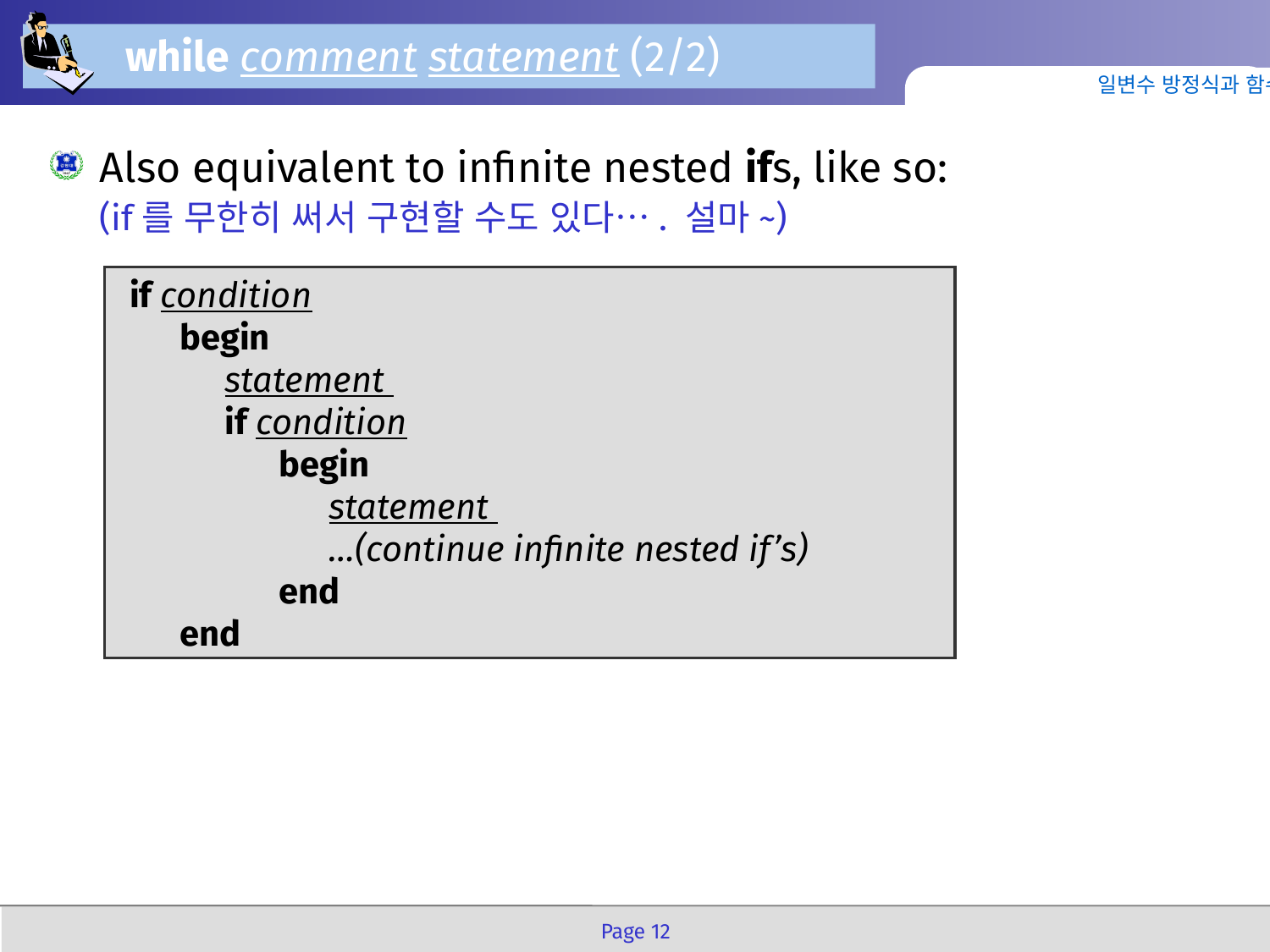

while comment statement (2/2)
일변수 방정식과 함수
Also equivalent to infinite nested ifs, like so:
(if를 무한히 써서 구현할 수도 있다…. 설마~)
if condition
	begin
		statement
		if condition
			begin
				statement
				…(continue infinite nested if’s)
			end
	end
Page 12